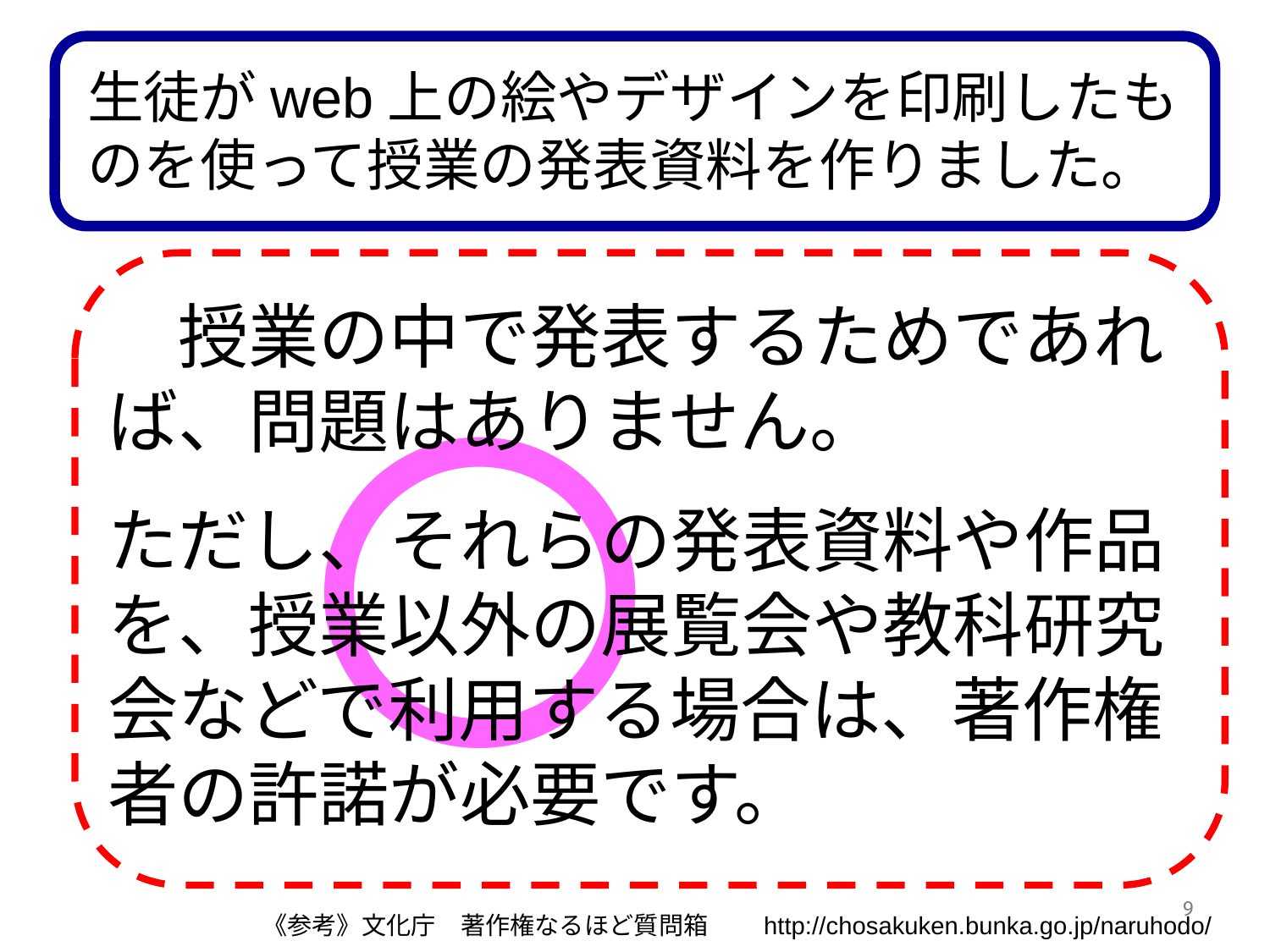

生徒がweb上の絵やデザインを印刷したものを使って授業の発表資料を作りました。
○

　授業の中で発表するためであれば、問題はありません。
ただし、それらの発表資料や作品を、授業以外の展覧会や教科研究会などで利用する場合は、著作権者の許諾が必要です。

9
《参考》文化庁　著作権なるほど質問箱　　http://chosakuken.bunka.go.jp/naruhodo/